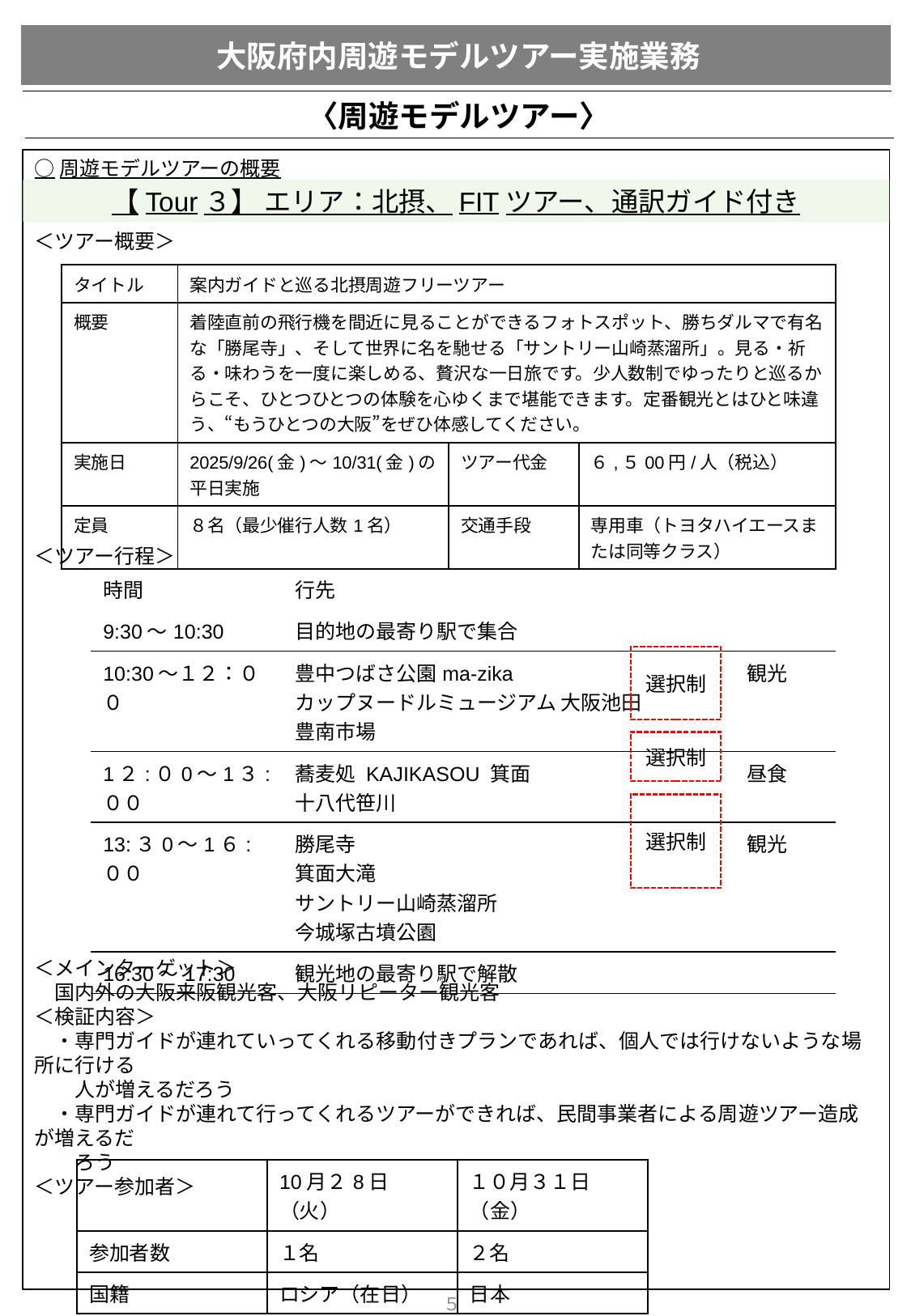

# 大阪府内周遊モデルツアー実施業務
〈周遊モデルツアー〉
○周遊モデルツアーの概要

＜ツアー概要＞

＜ツアー行程＞

＜メインターゲット＞
　国内外の大阪来阪観光客、大阪リピーター観光客
＜検証内容＞
　・専門ガイドが連れていってくれる移動付きプランであれば、個人では行けないような場所に行ける
　　人が増えるだろう
　・専門ガイドが連れて行ってくれるツアーができれば、民間事業者による周遊ツアー造成が増えるだ
　　ろう
＜ツアー参加者＞
【Tour３】 エリア：北摂、FITツアー、通訳ガイド付き
| タイトル | 案内ガイドと巡る北摂周遊フリーツアー |  |  |
| --- | --- | --- | --- |
| 概要 | 着陸直前の飛行機を間近に見ることができるフォトスポット、勝ちダルマで有名な「勝尾寺」、そして世界に名を馳せる「サントリー山崎蒸溜所」。見る・祈る・味わうを一度に楽しめる、贅沢な一日旅です。少人数制でゆったりと巡るからこそ、ひとつひとつの体験を心ゆくまで堪能できます。定番観光とはひと味違う、“もうひとつの大阪”をぜひ体感してください。 |  |  |
| 実施日 | 2025/9/26(金)〜10/31(金)の平日実施 | ツアー代金 | ６,５00円/人（税込） |
| 定員 | ８名（最少催行人数1名） | 交通手段 | 専用車（トヨタハイエースまたは同等クラス） |

| 時間 | 行先 |  |  |
| --- | --- | --- | --- |
| 9:30～10:30 | 目的地の最寄り駅で集合 |  |  |
| 10:30～１２：００ | 豊中つばさ公園ma-zika カップヌードルミュージアム 大阪池田 豊南市場 |  | 観光 |
| 1２:０0～1３:００ | 蕎麦処 KAJIKASOU 箕面 十八代笹川 |  | 昼食 |
| 13:３0～1６:００ | 勝尾寺 箕面大滝 サントリー山崎蒸溜所 今城塚古墳公園 |  | 観光 |
| 16:30～17:30 | 観光地の最寄り駅で解散 |  |  |
選択制
選択制
選択制
|  | 10月２8日（火） | １０月３１日（金） |
| --- | --- | --- |
| 参加者数 | １名 | ２名 |
| 国籍 | ロシア（在日） | 日本 |
５